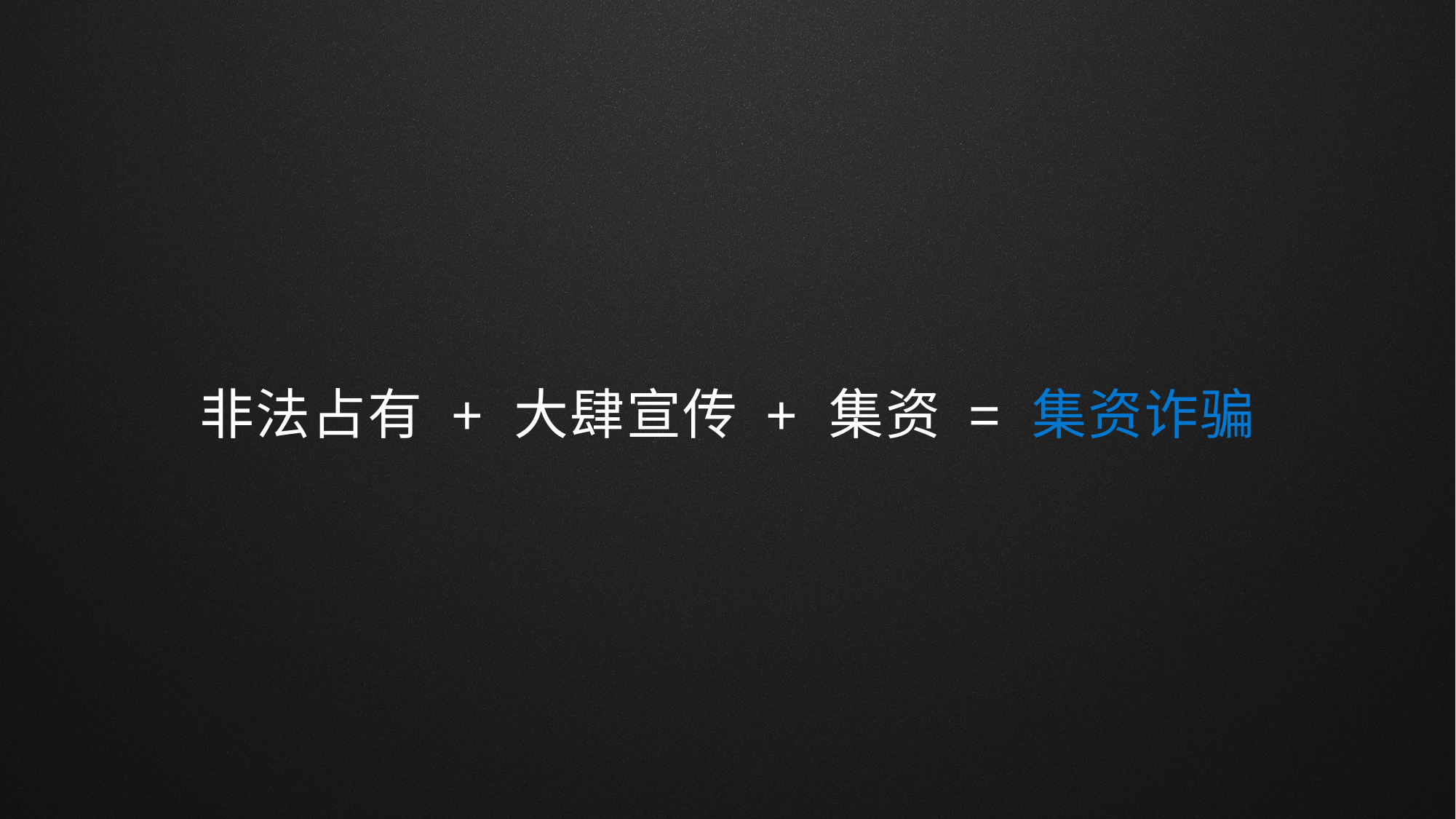

非法占有 + 大肆宣传 + 集资 = 集资诈骗